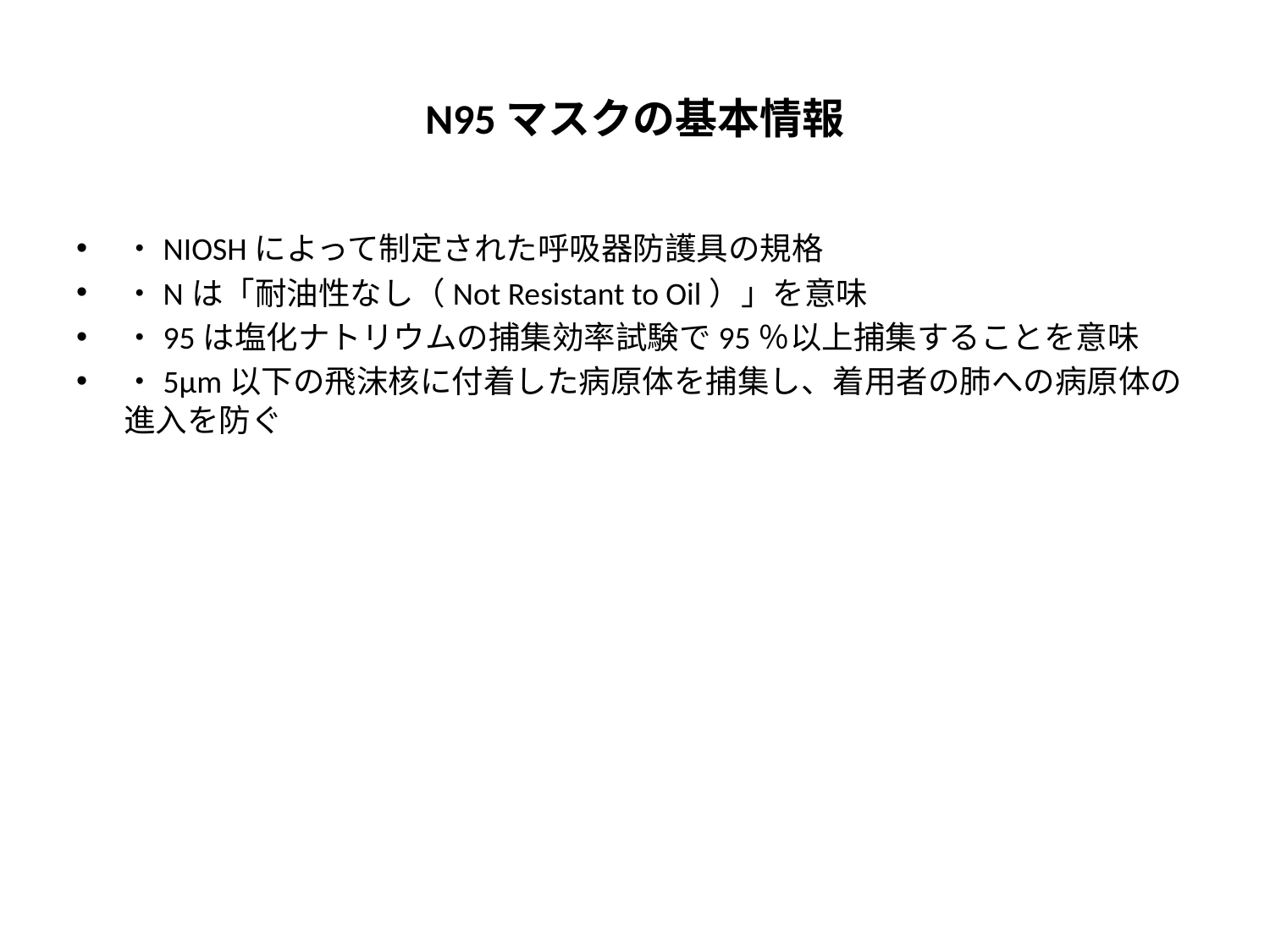

# N95マスクの基本情報
・NIOSHによって制定された呼吸器防護具の規格
・Nは「耐油性なし（Not Resistant to Oil）」を意味
・95は塩化ナトリウムの捕集効率試験で95％以上捕集することを意味
・5μm以下の飛沫核に付着した病原体を捕集し、着用者の肺への病原体の進入を防ぐ